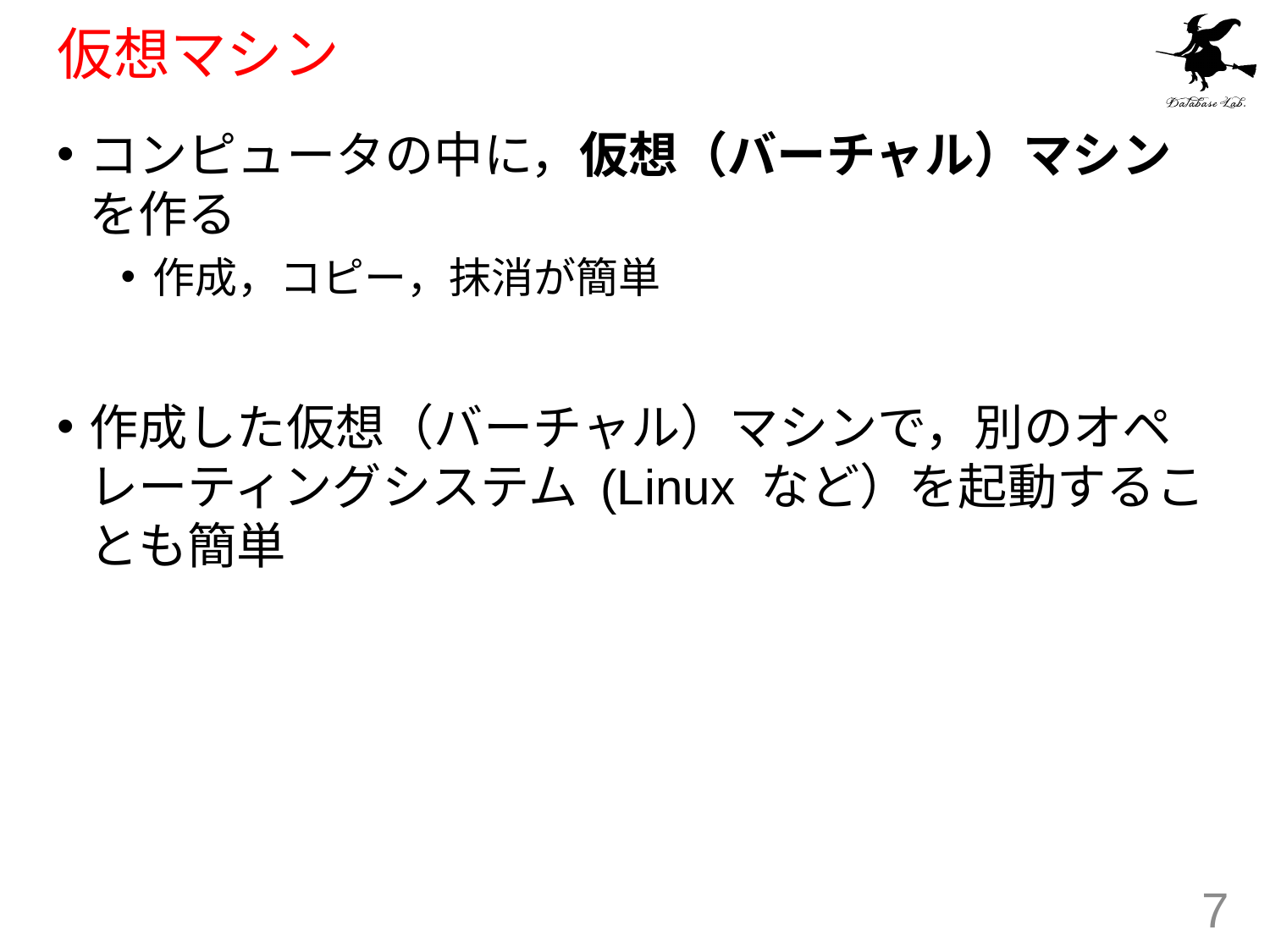

# 仮想マシン
コンピュータの中に，仮想（バーチャル）マシンを作る
作成，コピー，抹消が簡単

作成した仮想（バーチャル）マシンで，別のオペレーティングシステム (Linux など）を起動することも簡単

7